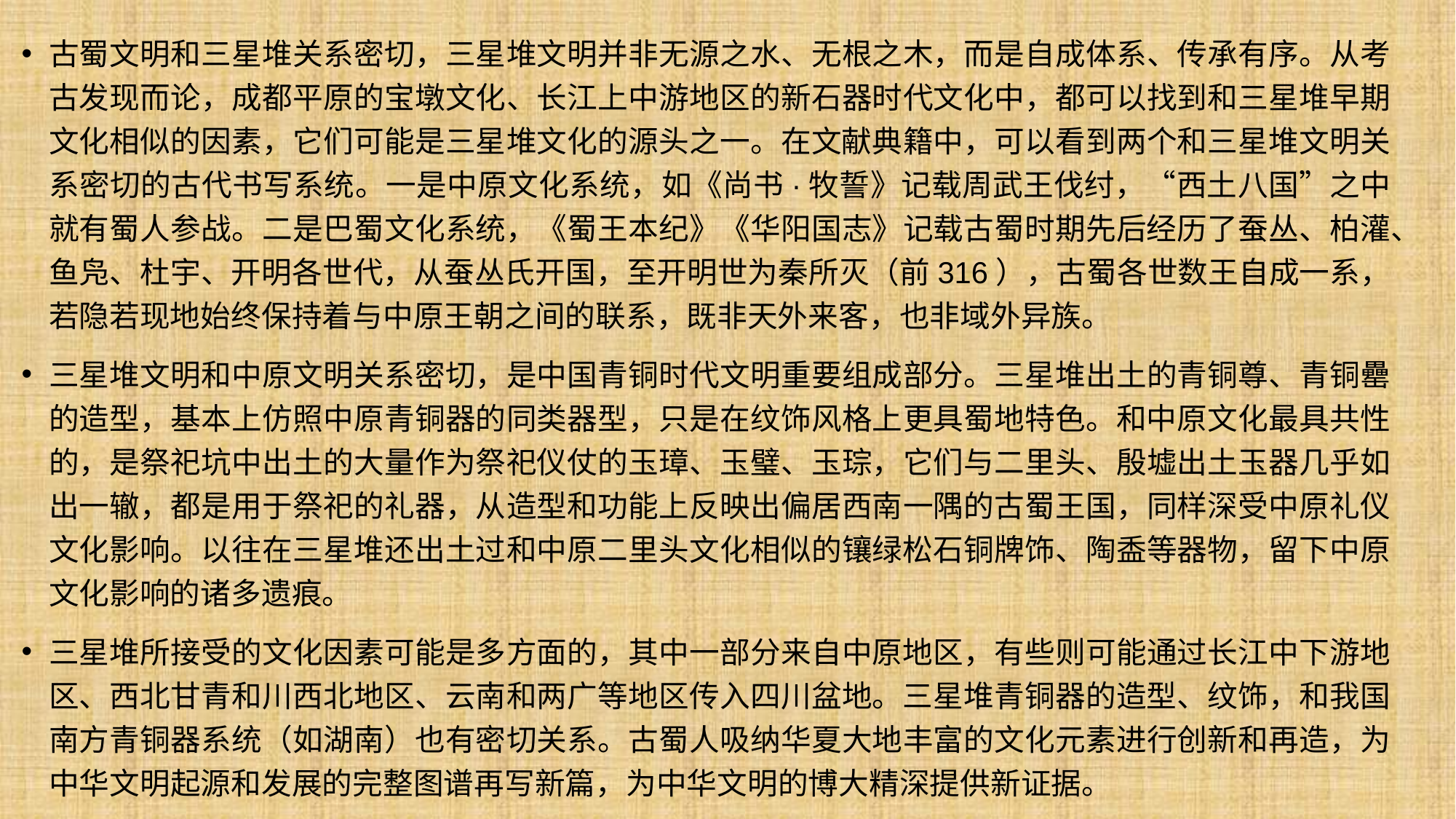

古蜀文明和三星堆关系密切，三星堆文明并非无源之水、无根之木，而是自成体系、传承有序。从考古发现而论，成都平原的宝墩文化、长江上中游地区的新石器时代文化中，都可以找到和三星堆早期文化相似的因素，它们可能是三星堆文化的源头之一。在文献典籍中，可以看到两个和三星堆文明关系密切的古代书写系统。一是中原文化系统，如《尚书·牧誓》记载周武王伐纣，“西土八国”之中就有蜀人参战。二是巴蜀文化系统，《蜀王本纪》《华阳国志》记载古蜀时期先后经历了蚕丛、柏灌、鱼凫、杜宇、开明各世代，从蚕丛氏开国，至开明世为秦所灭（前316），古蜀各世数王自成一系，若隐若现地始终保持着与中原王朝之间的联系，既非天外来客，也非域外异族。
三星堆文明和中原文明关系密切，是中国青铜时代文明重要组成部分。三星堆出土的青铜尊、青铜罍的造型，基本上仿照中原青铜器的同类器型，只是在纹饰风格上更具蜀地特色。和中原文化最具共性的，是祭祀坑中出土的大量作为祭祀仪仗的玉璋、玉璧、玉琮，它们与二里头、殷墟出土玉器几乎如出一辙，都是用于祭祀的礼器，从造型和功能上反映出偏居西南一隅的古蜀王国，同样深受中原礼仪文化影响。以往在三星堆还出土过和中原二里头文化相似的镶绿松石铜牌饰、陶盉等器物，留下中原文化影响的诸多遗痕。
三星堆所接受的文化因素可能是多方面的，其中一部分来自中原地区，有些则可能通过长江中下游地区、西北甘青和川西北地区、云南和两广等地区传入四川盆地。三星堆青铜器的造型、纹饰，和我国南方青铜器系统（如湖南）也有密切关系。古蜀人吸纳华夏大地丰富的文化元素进行创新和再造，为中华文明起源和发展的完整图谱再写新篇，为中华文明的博大精深提供新证据。